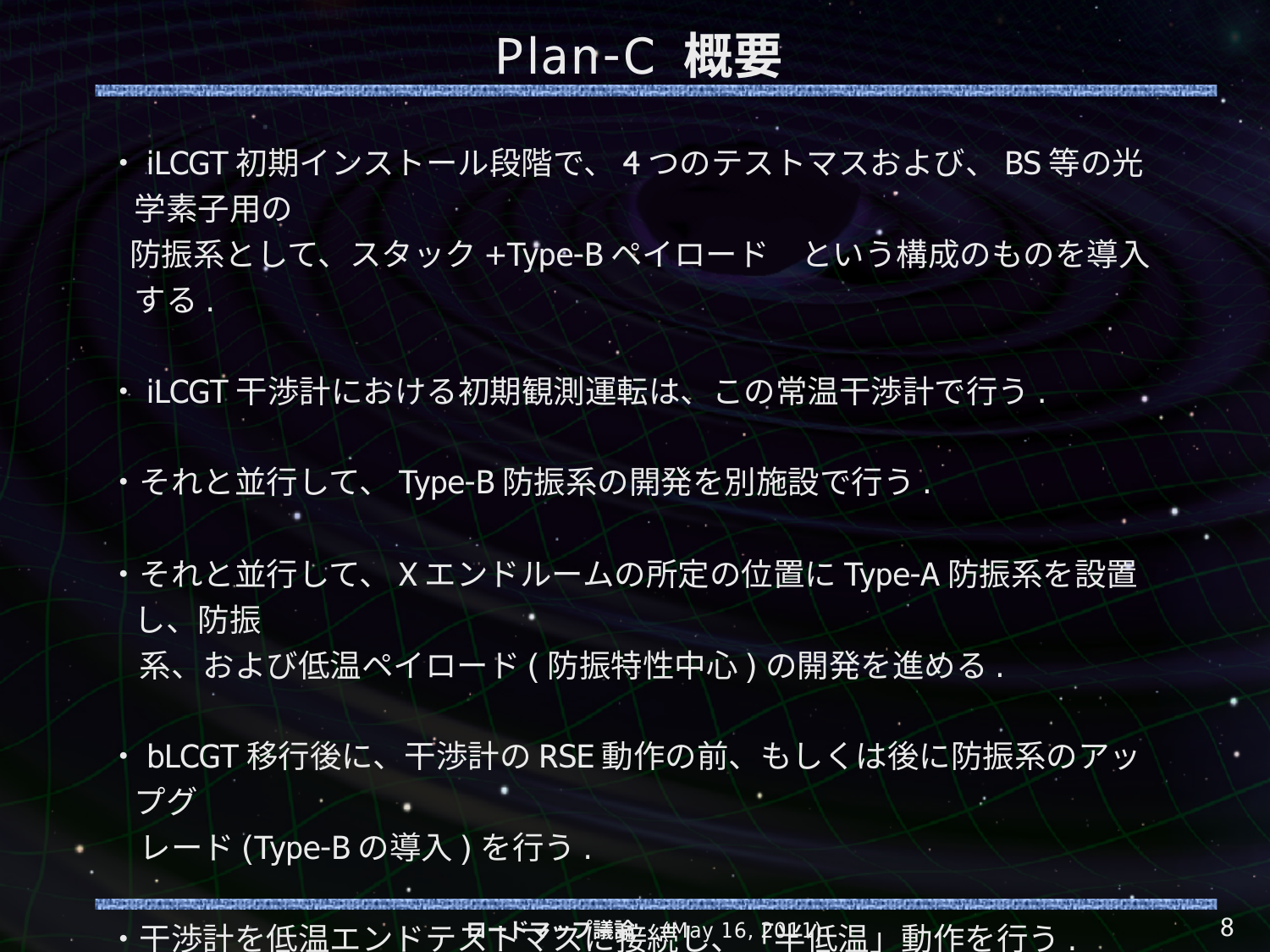

# Plan-C 概要
・iLCGT初期インストール段階で、4つのテストマスおよび、BS等の光学素子用の
  防振系として、スタック+Type-Bペイロード　という構成のものを導入する.

・iLCGT干渉計における初期観測運転は、この常温干渉計で行う.

・それと並行して、Type-B防振系の開発を別施設で行う.

・それと並行して、Xエンドルームの所定の位置にType-A防振系を設置し、防振
　系、および低温ペイロード(防振特性中心)の開発を進める.

・bLCGT移行後に、干渉計のRSE動作の前、もしくは後に防振系のアップグ
　レード(Type-Bの導入)を行う.

・干渉計を低温エンドテストマスに接続し、「半低温」動作を行う.

・フロントテストマスを低温システムに置き換え、LCGT最終形態での動作を行う.

8
ロードマップ議論　(May 16, 2011)